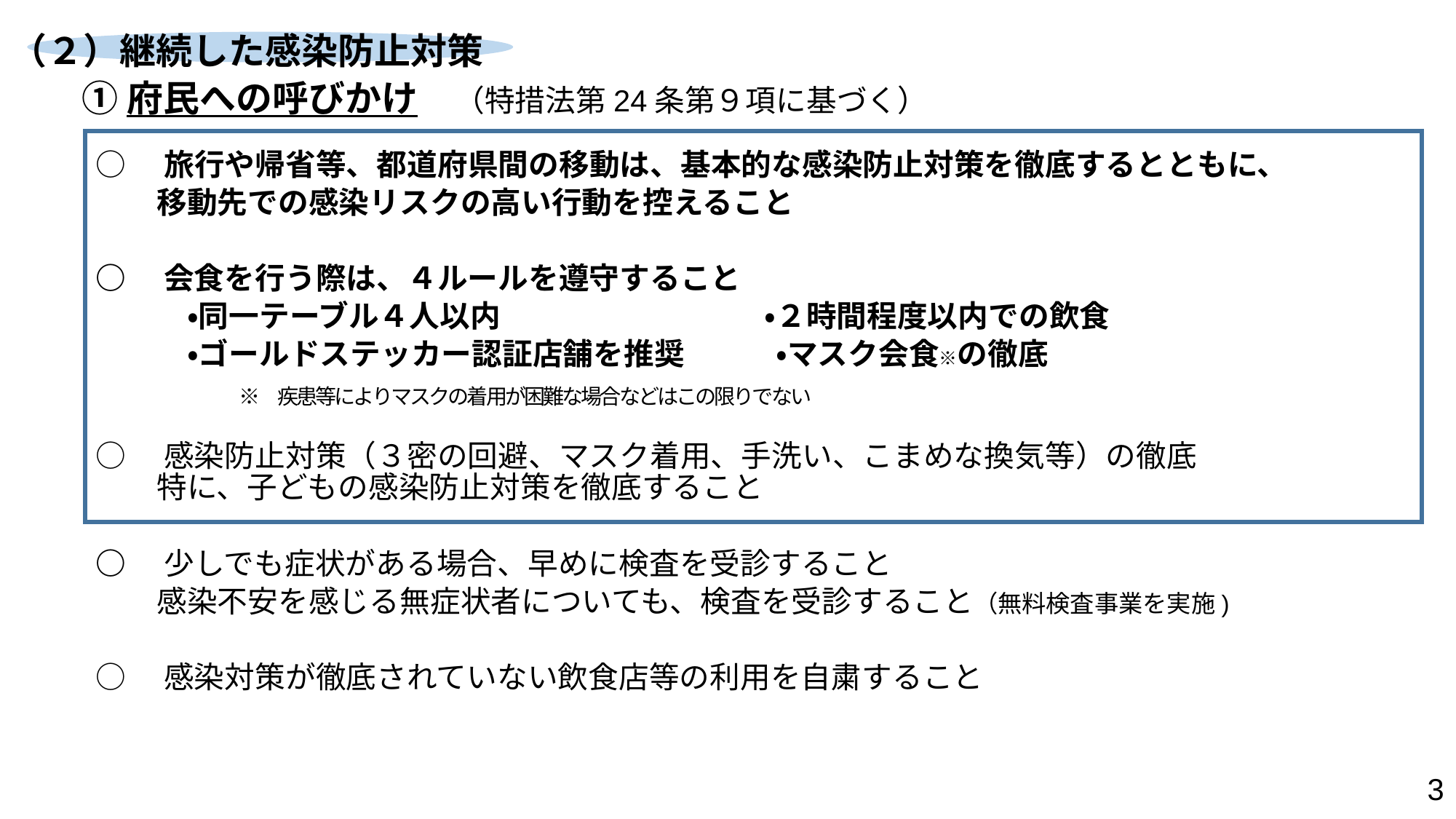

（２）継続した感染防止対策

①府民への呼びかけ　（特措法第24条第９項に基づく）

○　旅行や帰省等、都道府県間の移動は、基本的な感染防止対策を徹底するとともに、
　　移動先での感染リスクの高い行動を控えること

○　会食を行う際は、４ルールを遵守すること
　　　・同一テーブル４人以内　　　　　　　　   ・２時間程度以内での飲食
　　　・ゴールドステッカー認証店舗を推奨　　　・マスク会食※の徹底
　　　　　　　※　疾患等によりマスクの着用が困難な場合などはこの限りでない

○　感染防止対策（３密の回避、マスク着用、手洗い、こまめな換気等）の徹底
　　特に、子どもの感染防止対策を徹底すること

○　少しでも症状がある場合、早めに検査を受診すること
　　感染不安を感じる無症状者についても、検査を受診すること（無料検査事業を実施)

○　感染対策が徹底されていない飲食店等の利用を自粛すること

3